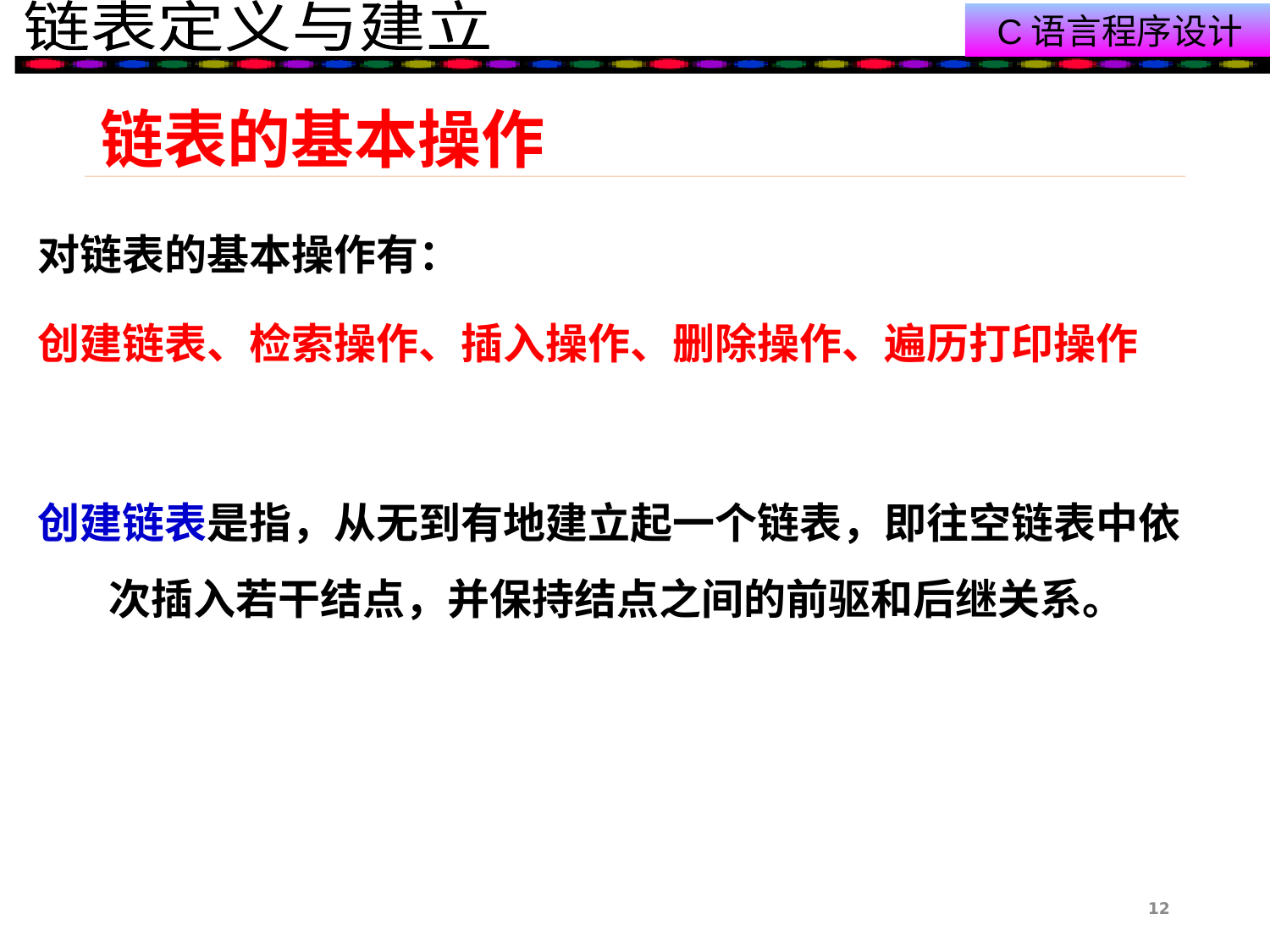

# 链表的基本操作
对链表的基本操作有：
创建链表、检索操作、插入操作、删除操作、遍历打印操作

创建链表是指，从无到有地建立起一个链表，即往空链表中依次插入若干结点，并保持结点之间的前驱和后继关系。
12